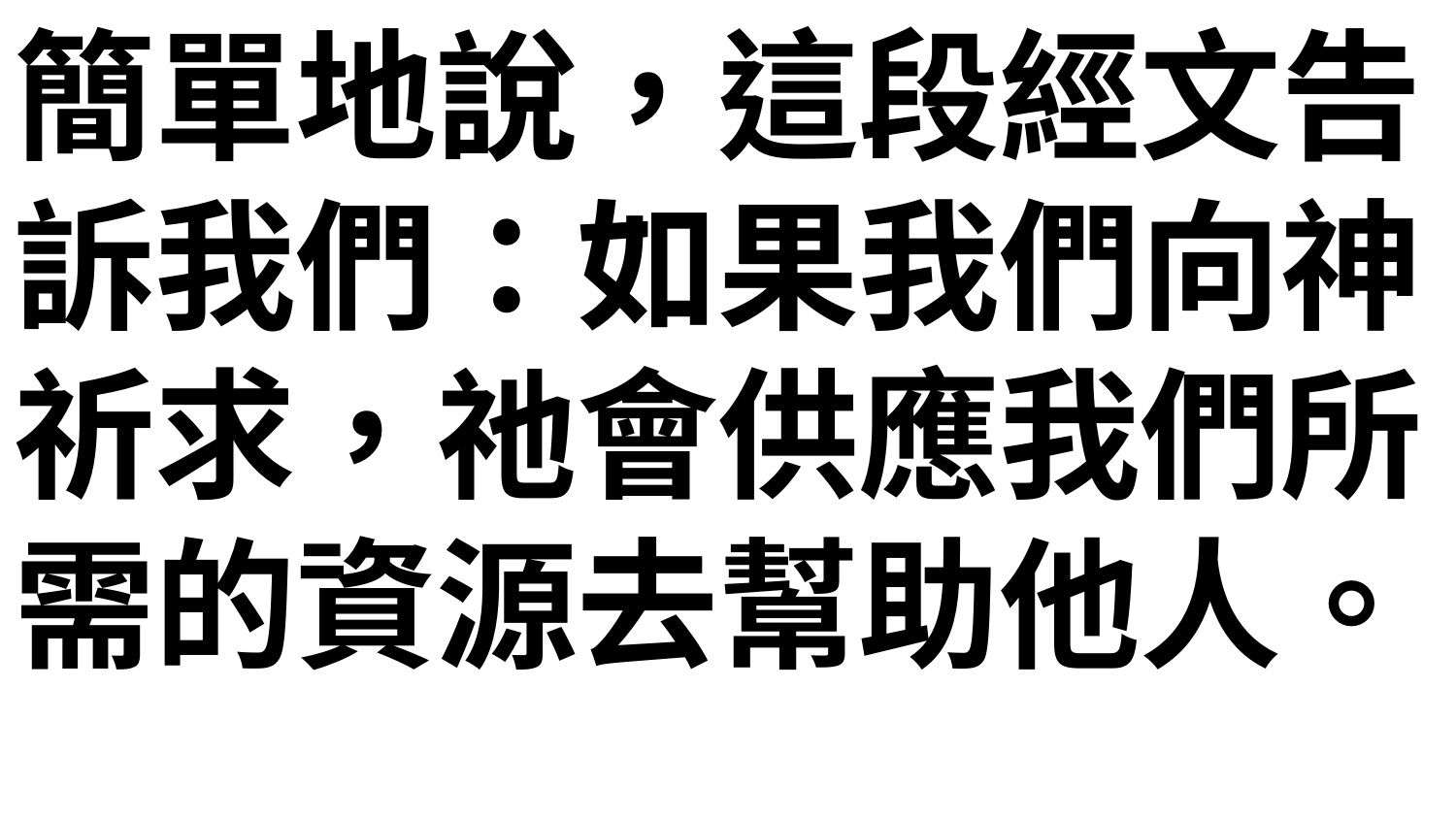

簡單地說，這段經文告訴我們：如果我們向神祈求，祂會供應我們所需的資源去幫助他人。